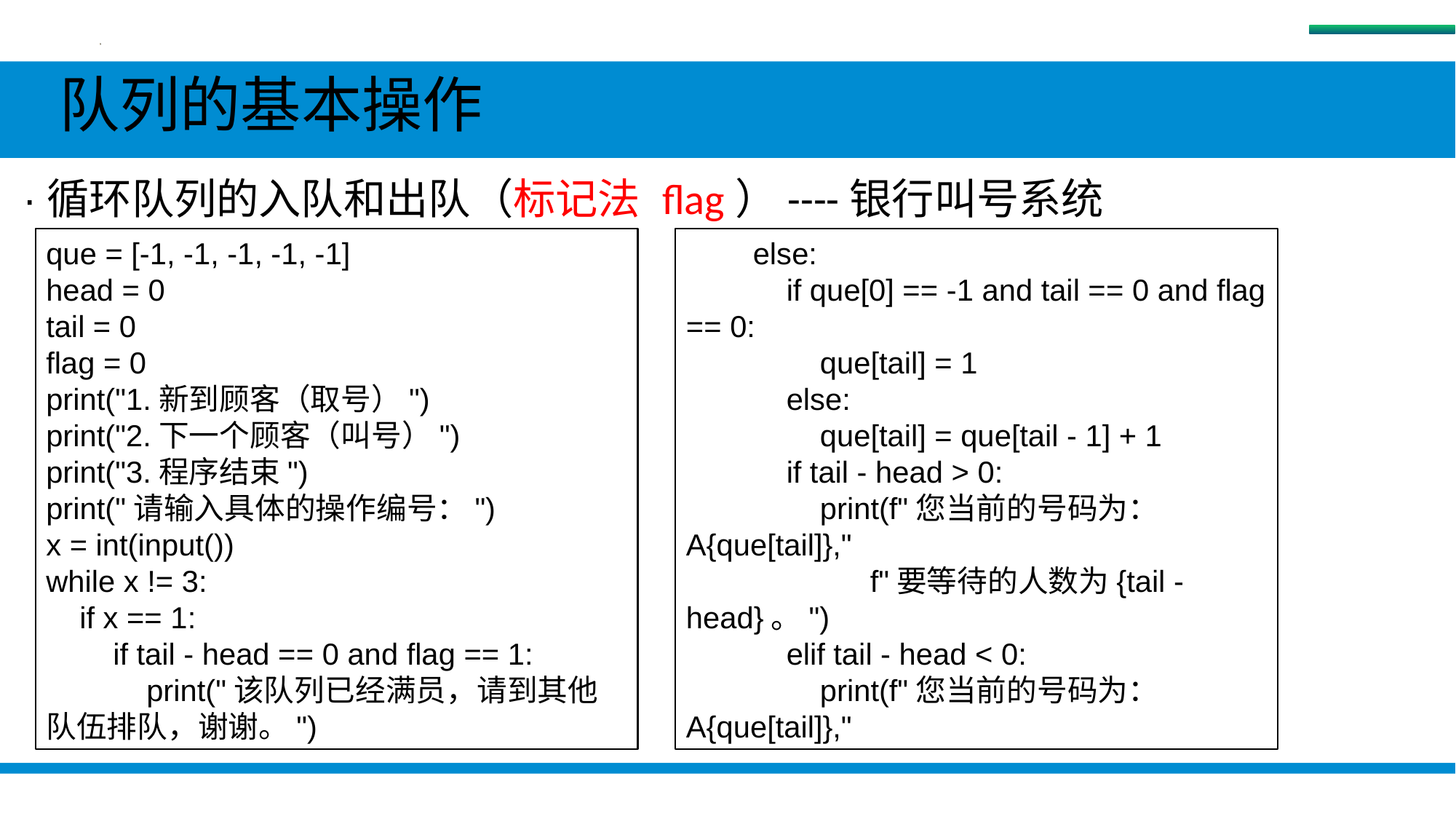

队列

  队列的基本操作
 ·循环队列的入队和出队（标记法 flag）----银行叫号系统
que = [-1, -1, -1, -1, -1]
head = 0
tail = 0
flag = 0
print("1.新到顾客（取号）")
print("2.下一个顾客（叫号）")
print("3.程序结束")
print("请输入具体的操作编号：")
x = int(input())
while x != 3:
    if x == 1:
        if tail - head == 0 and flag == 1:
            print("该队列已经满员，请到其他队伍排队，谢谢。")
        else:
            if que[0] == -1 and tail == 0 and flag == 0:
                que[tail] = 1
            else:
                que[tail] = que[tail - 1] + 1
            if tail - head > 0:
                print(f"您当前的号码为：A{que[tail]},"
                      f"要等待的人数为{tail - head}。")
            elif tail - head < 0:
                print(f"您当前的号码为：A{que[tail]},"
#